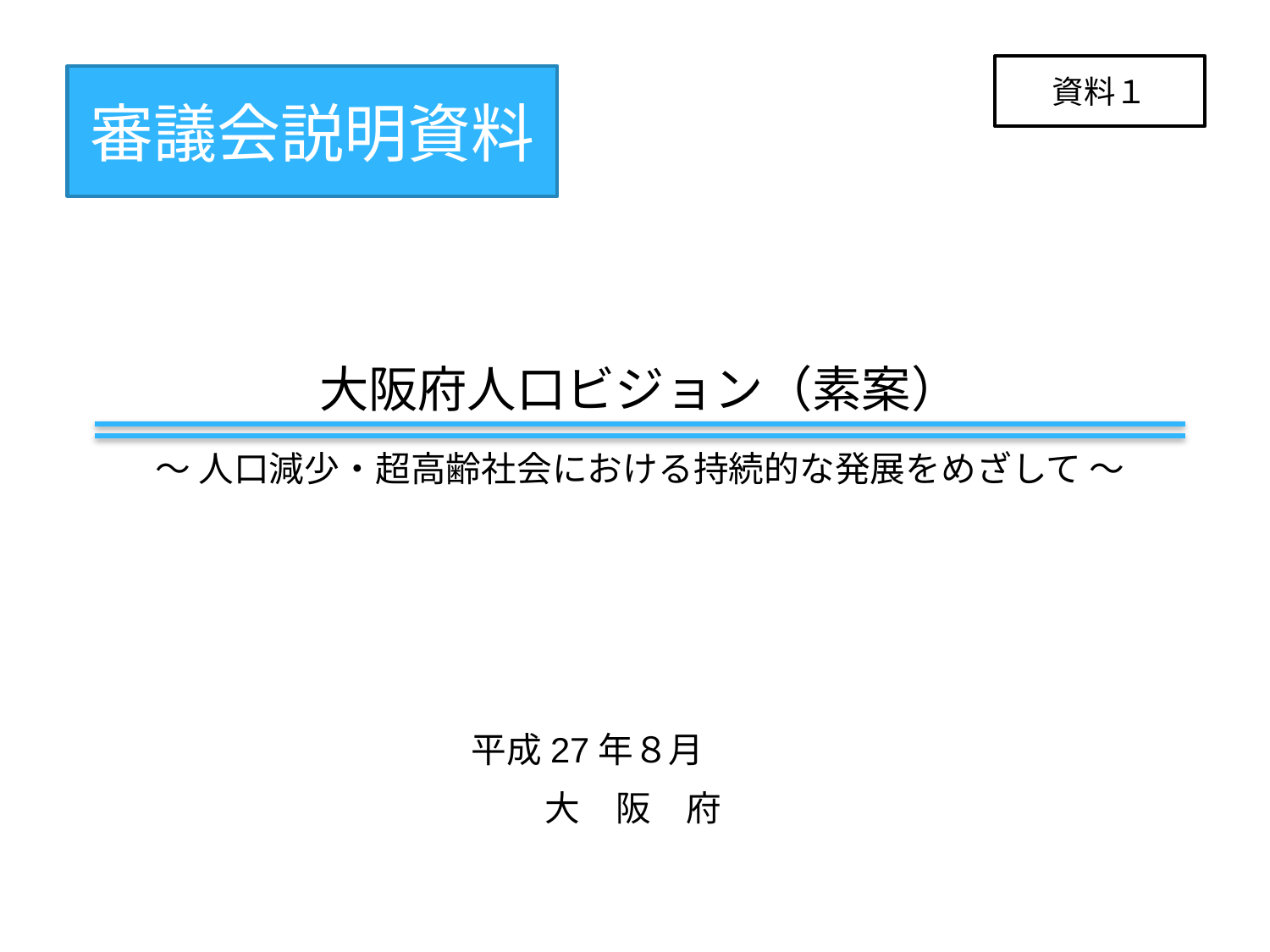

資料１
審議会説明資料
大阪府人口ビジョン（素案）

～ 人口減少・超高齢社会における持続的な発展をめざして ～
平成27年８月
大　阪　府